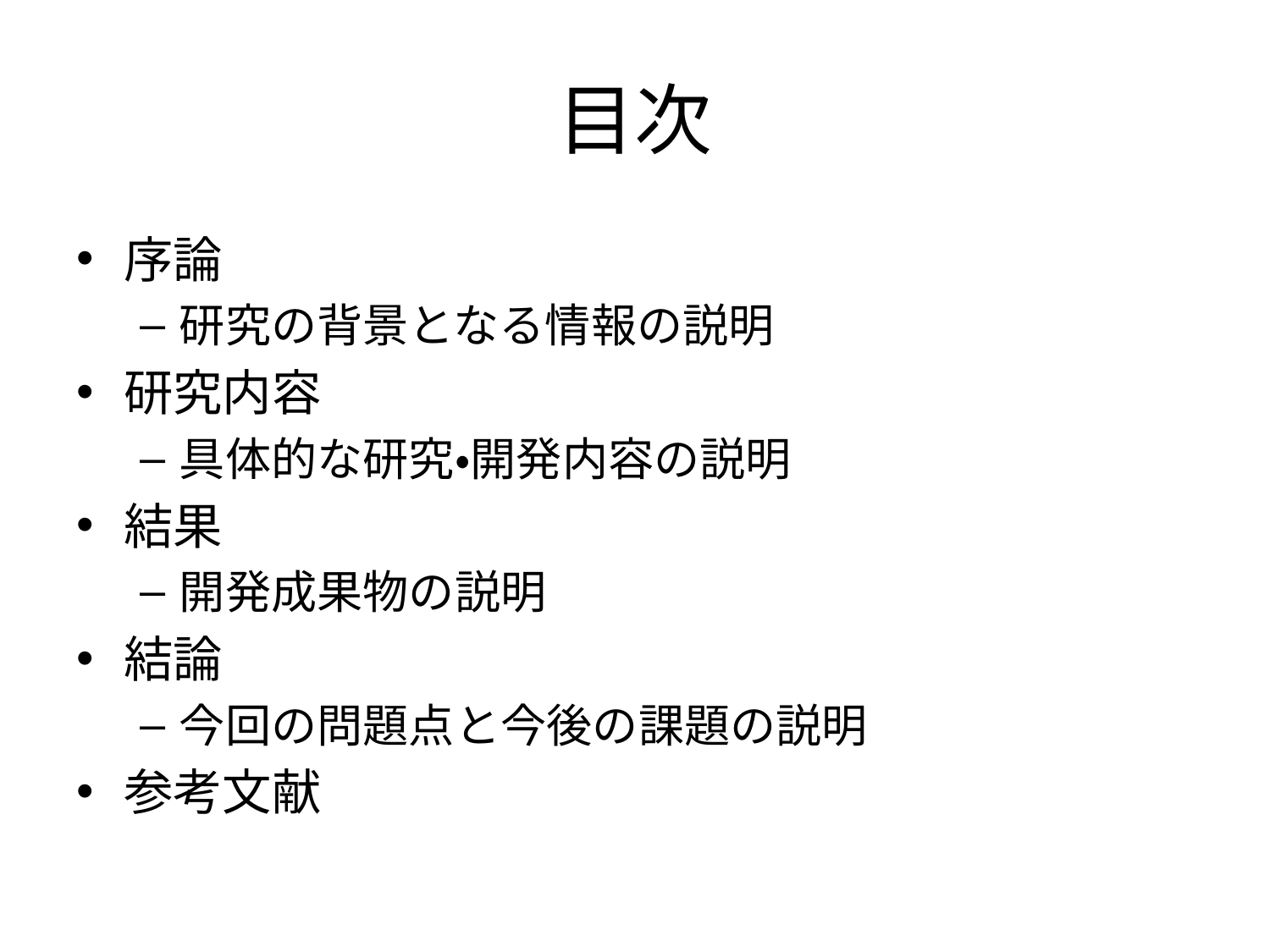

# 目次
序論
研究の背景となる情報の説明
研究内容
具体的な研究・開発内容の説明
結果
開発成果物の説明
結論
今回の問題点と今後の課題の説明
参考文献